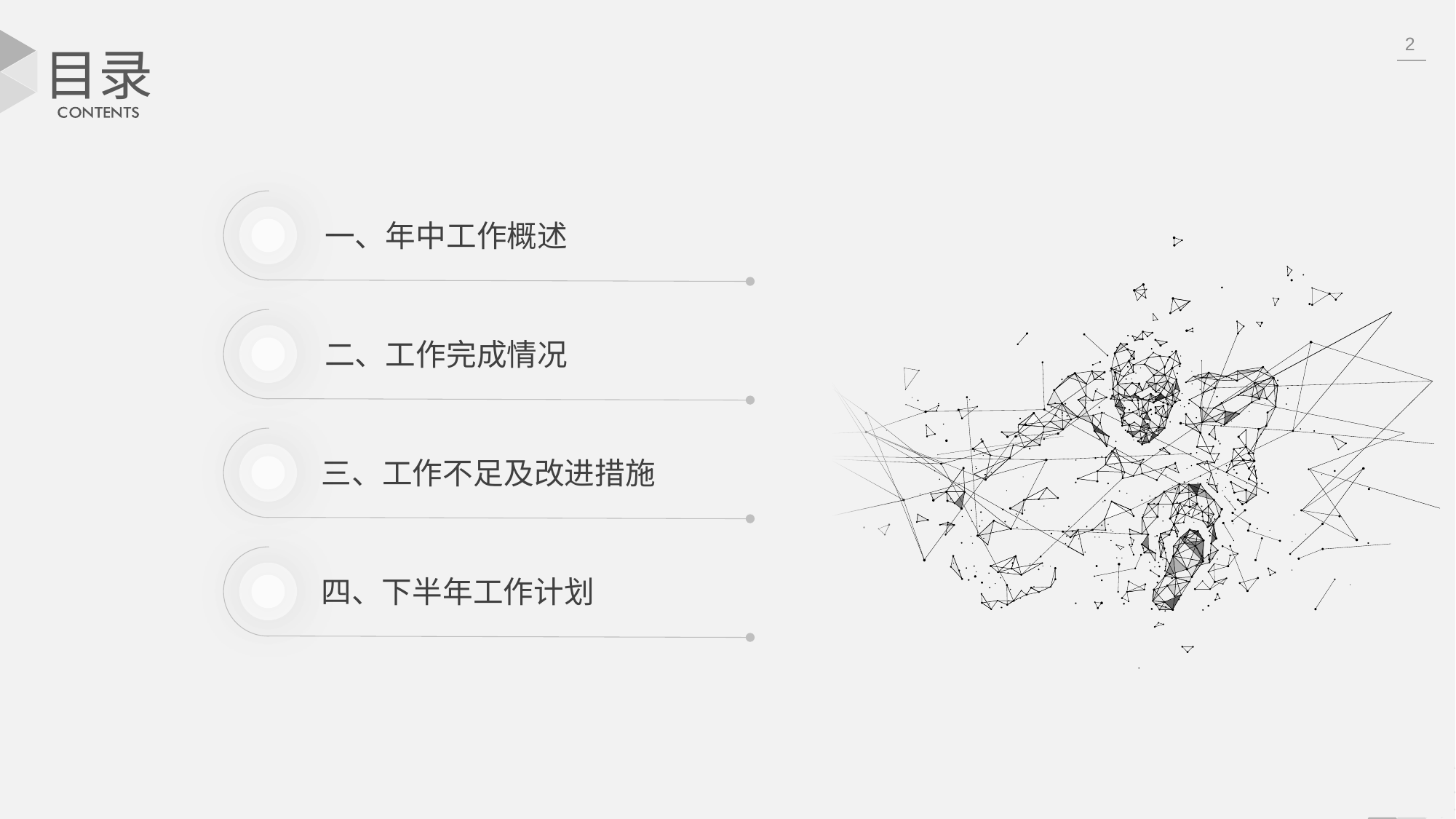

目录

一、年中工作概述

二、工作完成情况

三、工作不足及改进措施

四、下半年工作计划